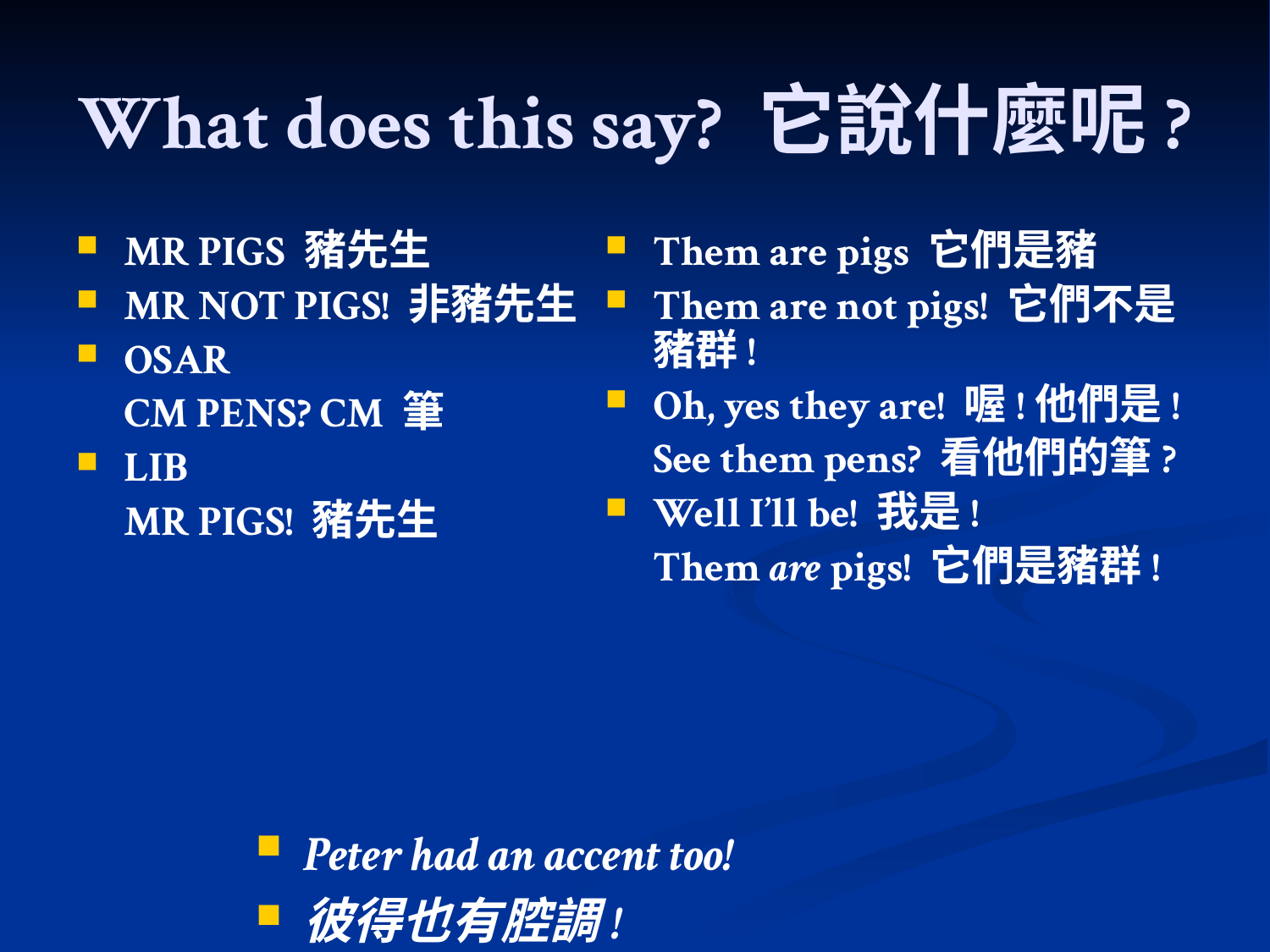

# What does this say? 它說什麼呢?
MR PIGS 豬先生
MR NOT PIGS! 非豬先生
OSAR
	CM PENS? CM 筆
LIB
	MR PIGS! 豬先生
Them are pigs 它們是豬
Them are not pigs! 它們不是豬群!
Oh, yes they are! 喔!他們是!
	See them pens? 看他們的筆?
Well I’ll be! 我是!
	Them are pigs! 它們是豬群!
Peter had an accent too!
彼得也有腔調!